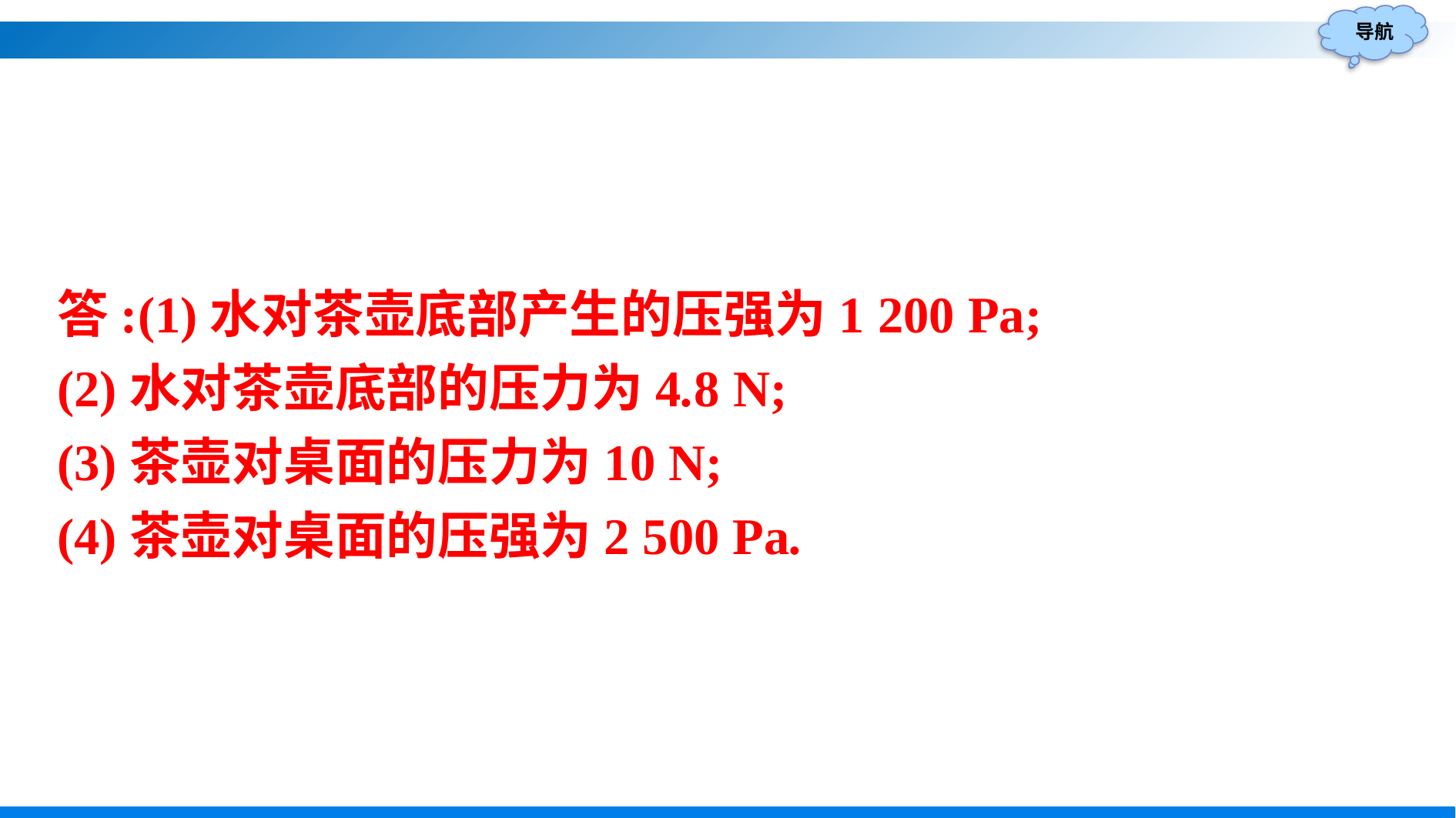

答:(1)水对茶壶底部产生的压强为1 200 Pa;
(2)水对茶壶底部的压力为4.8 N;
(3)茶壶对桌面的压力为10 N;
(4)茶壶对桌面的压强为2 500 Pa.